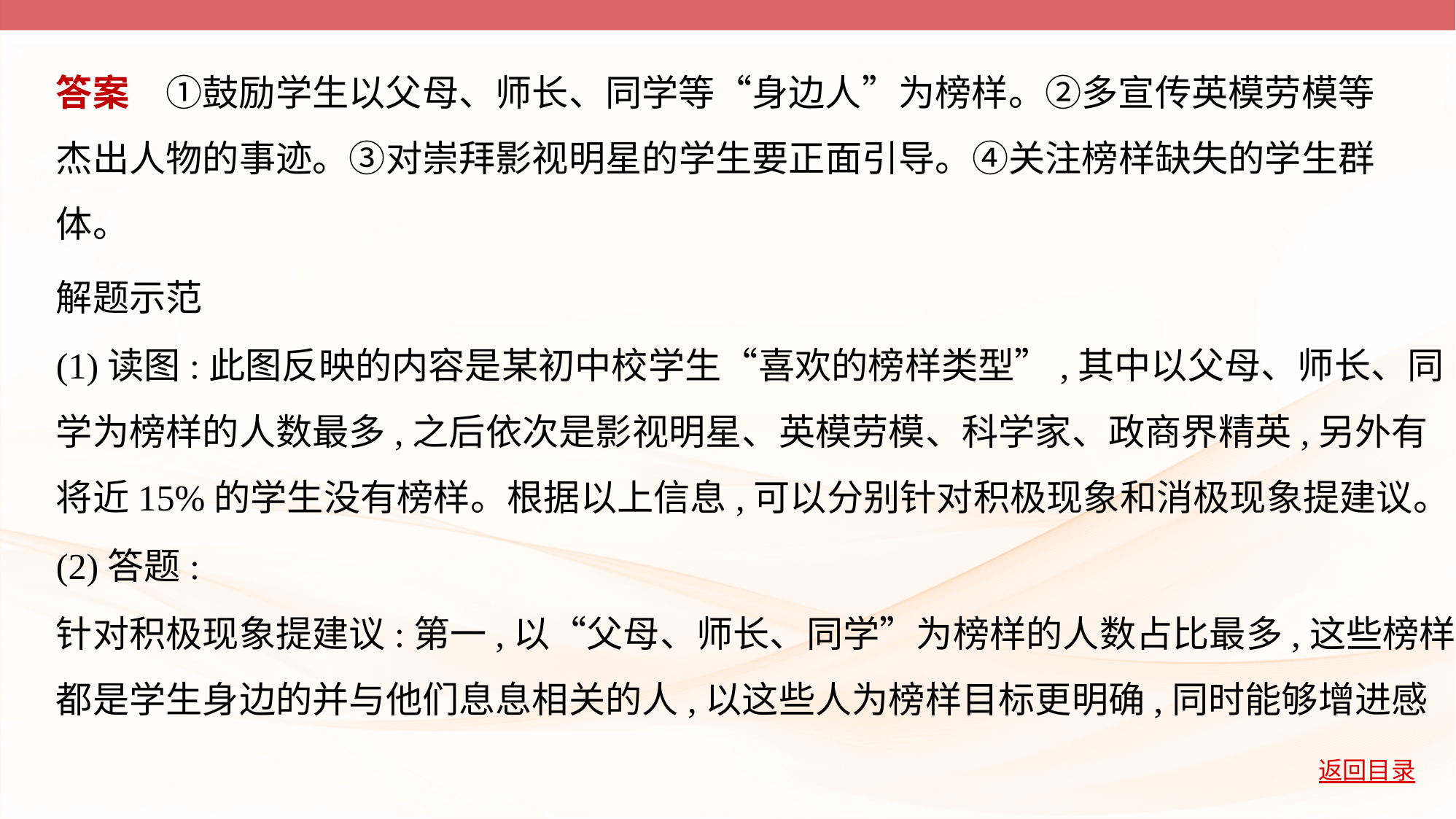

答案　①鼓励学生以父母、师长、同学等“身边人”为榜样。②多宣传英模劳模等
杰出人物的事迹。③对崇拜影视明星的学生要正面引导。④关注榜样缺失的学生群
体。
解题示范
(1)读图:此图反映的内容是某初中校学生“喜欢的榜样类型”,其中以父母、师长、同
学为榜样的人数最多,之后依次是影视明星、英模劳模、科学家、政商界精英,另外有
将近15%的学生没有榜样。根据以上信息,可以分别针对积极现象和消极现象提建议。
(2)答题:
针对积极现象提建议:第一,以“父母、师长、同学”为榜样的人数占比最多,这些榜样
都是学生身边的并与他们息息相关的人,以这些人为榜样目标更明确,同时能够增进感